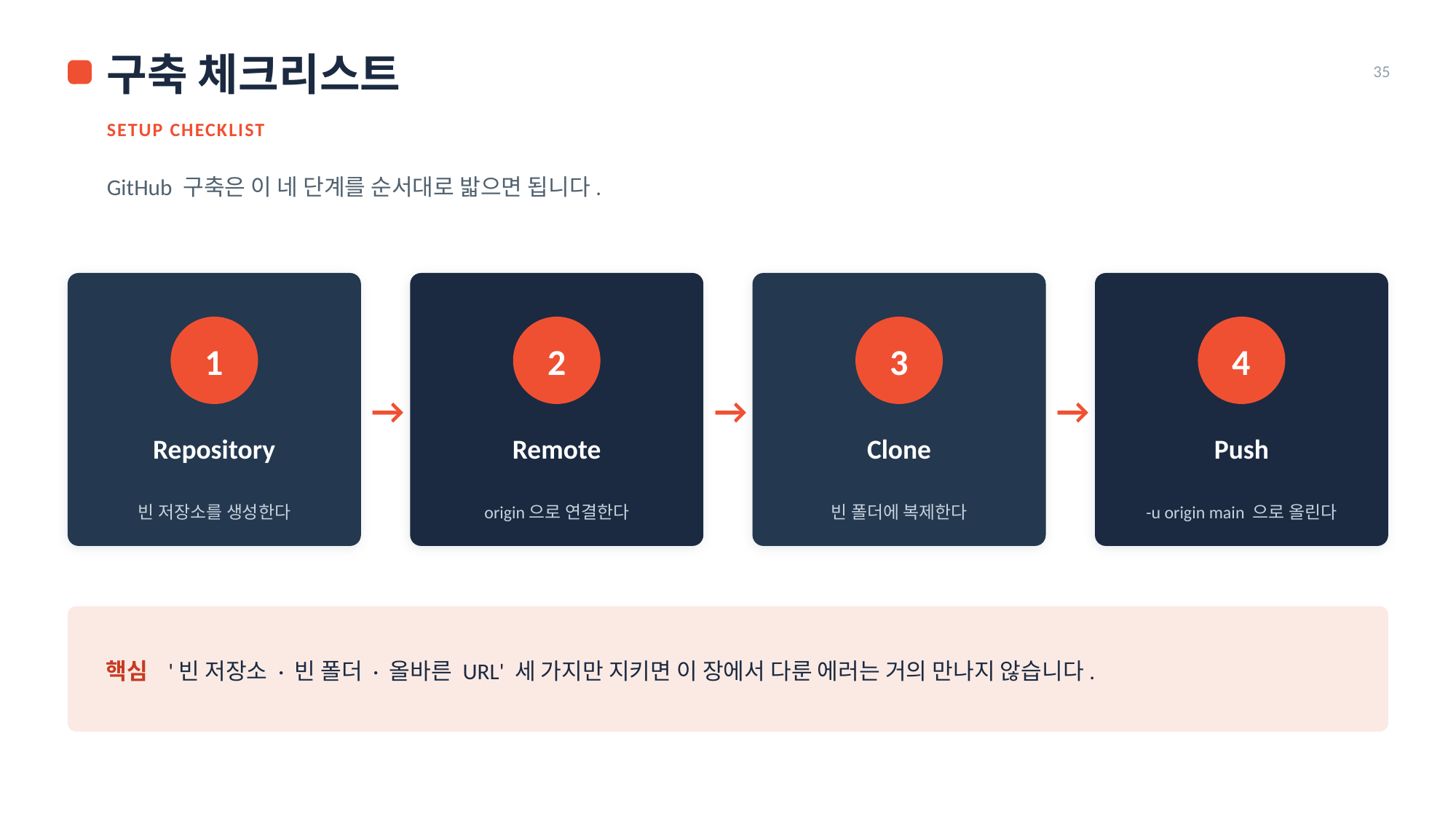

구축 체크리스트
35

SETUP CHECKLIST
GitHub 구축은 이 네 단계를 순서대로 밟으면 됩니다.

1

2

3

4
→
→
→
Repository
Remote
Clone
Push
빈 저장소를 생성한다
origin으로 연결한다
빈 폴더에 복제한다
-u origin main 으로 올린다

핵심   '빈 저장소 · 빈 폴더 · 올바른 URL' 세 가지만 지키면 이 장에서 다룬 에러는 거의 만나지 않습니다.